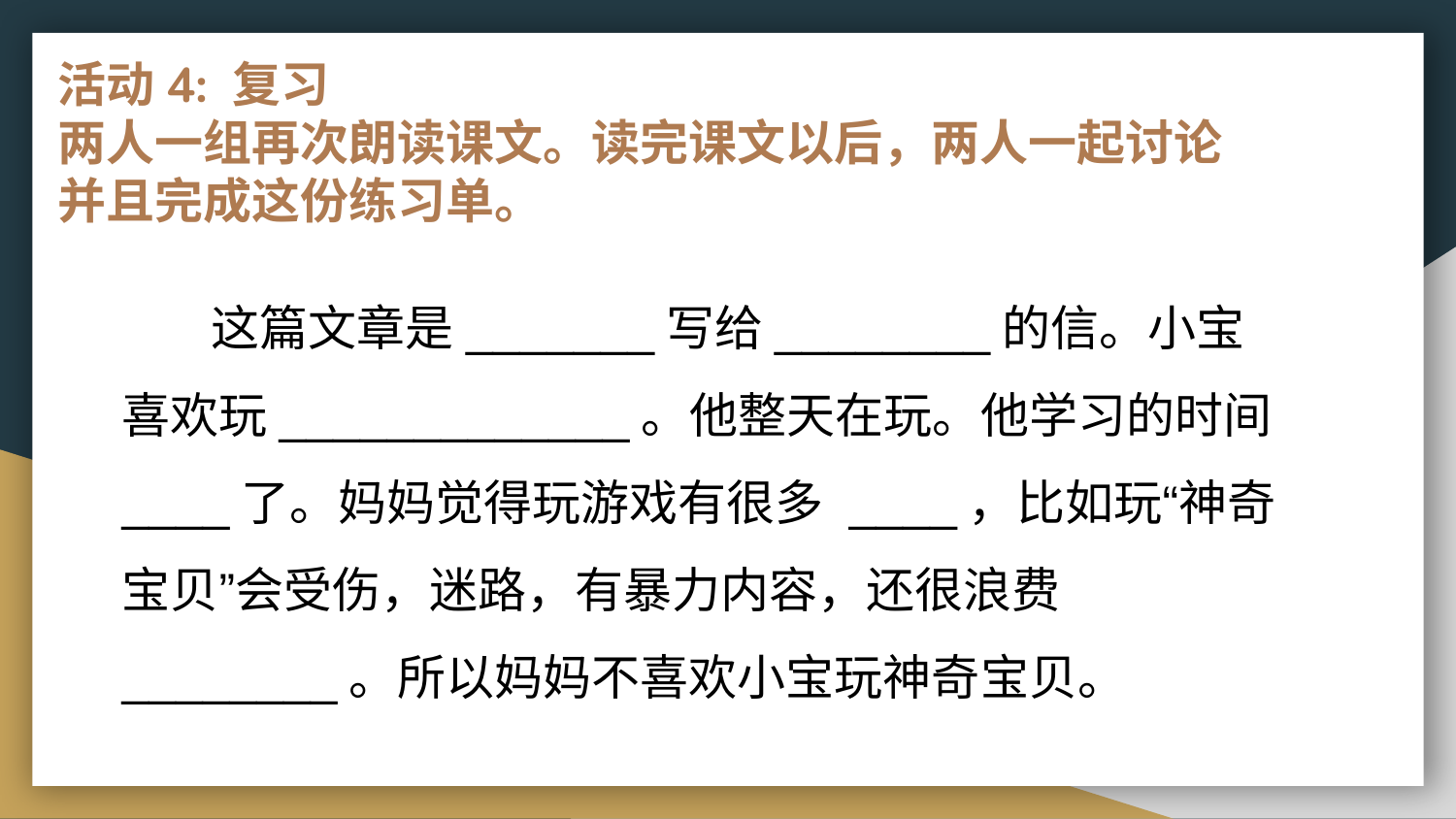

# 活动4: 复习 两人一组再次朗读课文。读完课文以后，两人一起讨论并且完成这份练习单。
d the child. 4 lines each. (interpersonal)
妈妈：   这篇文章是_______写给________的信。小宝喜欢玩_____________。他整天在玩。他学习的时间____了。妈妈觉得玩游戏有很多 ____，比如玩“神奇宝贝”会受伤，迷路，有暴力内容，还很浪费________。所以妈妈不喜欢小宝玩神奇宝贝。儿子：x4